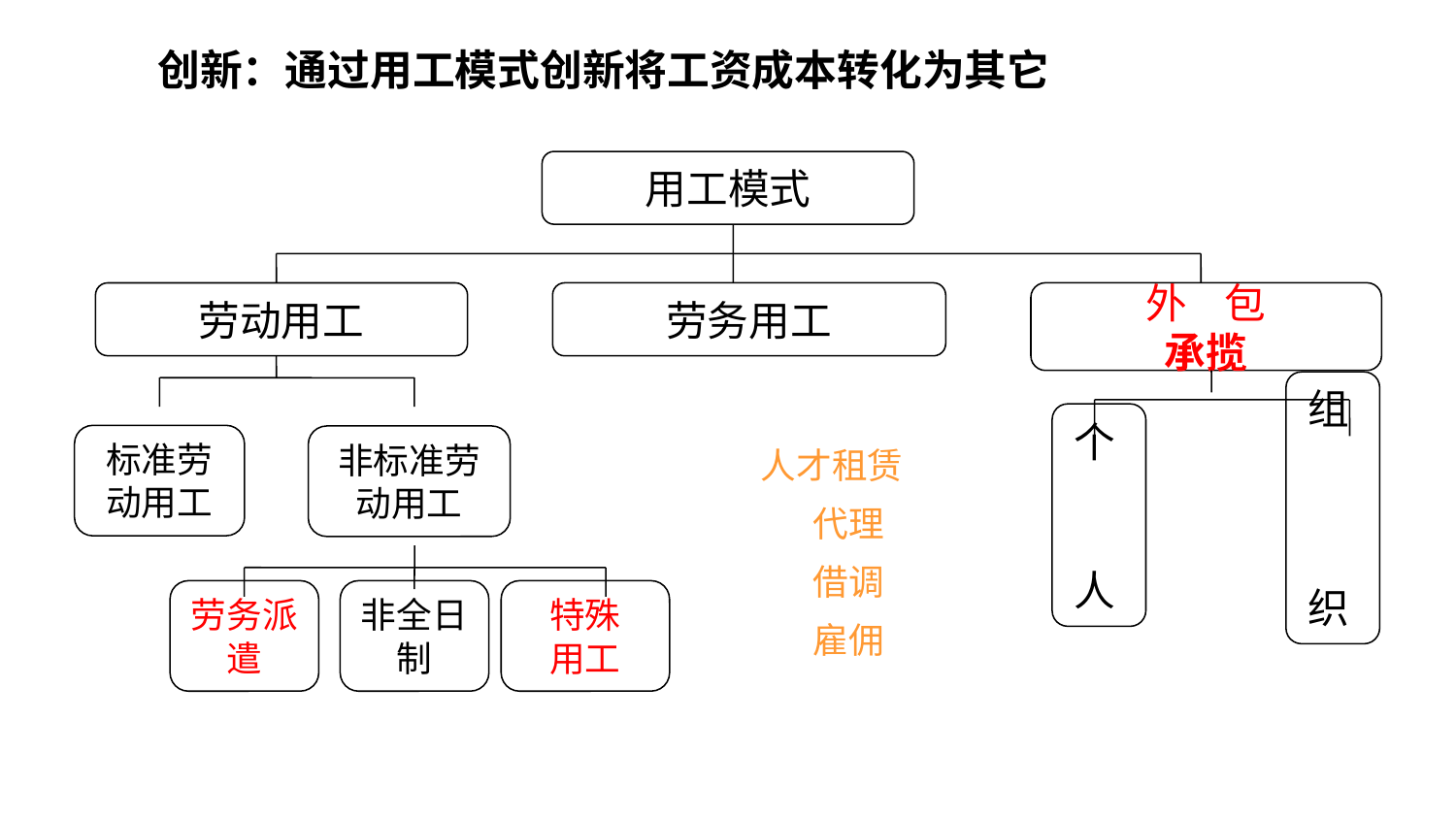

# 创新：通过用工模式创新将工资成本转化为其它
用工模式

外    包
承揽
劳务用工
劳动用工

标准劳动用工
组
  织
非标准劳动用工
人才租赁
个
  人
代理

借调

特殊
用工
劳务派遣
非全日制
雇佣